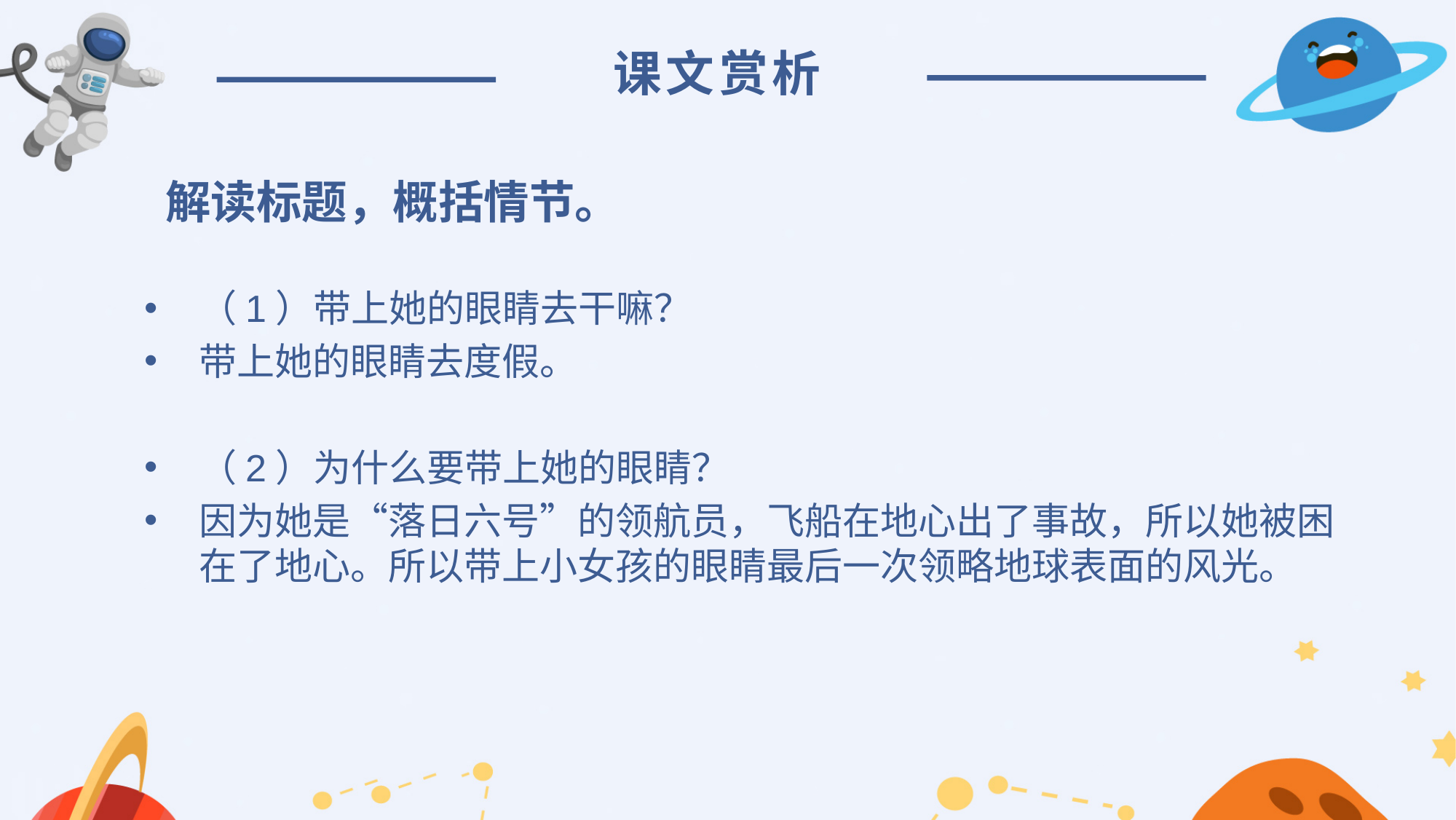

课文赏析

解读标题，概括情节。
（1）带上她的眼睛去干嘛？
带上她的眼睛去度假。

（2）为什么要带上她的眼睛？
因为她是“落日六号”的领航员，飞船在地心出了事故，所以她被困在了地心。所以带上小女孩的眼睛最后一次领略地球表面的风光。